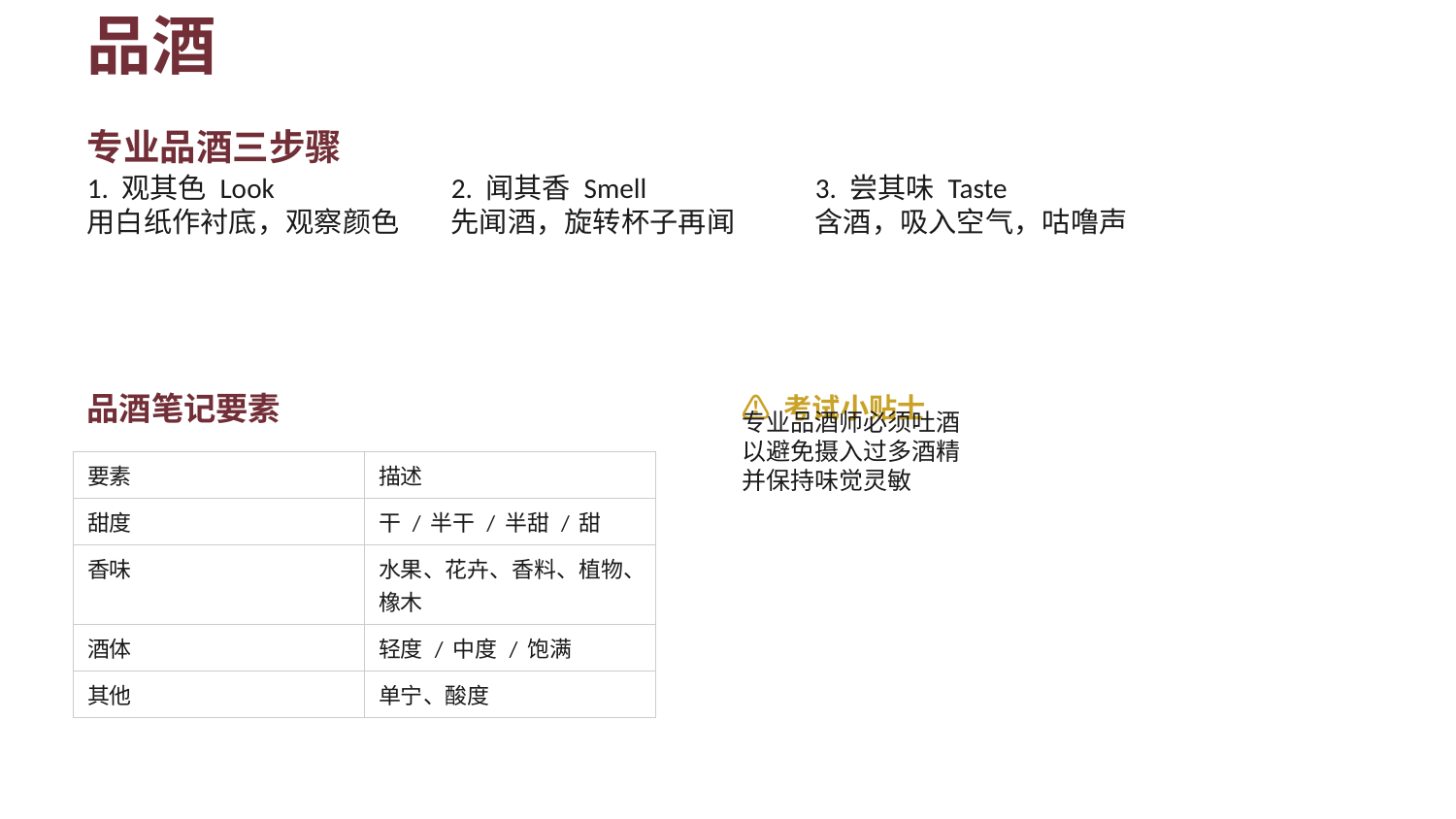

品酒
专业品酒三步骤
1. 观其色 Look
用白纸作衬底，观察颜色
2. 闻其香 Smell
先闻酒，旋转杯子再闻
3. 尝其味 Taste
含酒，吸入空气，咕噜声
品酒笔记要素
⚠️ 考试小贴士
| 要素 | 描述 |
| --- | --- |
| 甜度 | 干 / 半干 / 半甜 / 甜 |
| 香味 | 水果、花卉、香料、植物、橡木 |
| 酒体 | 轻度 / 中度 / 饱满 |
| 其他 | 单宁、酸度 |
专业品酒师必须吐酒
以避免摄入过多酒精
并保持味觉灵敏